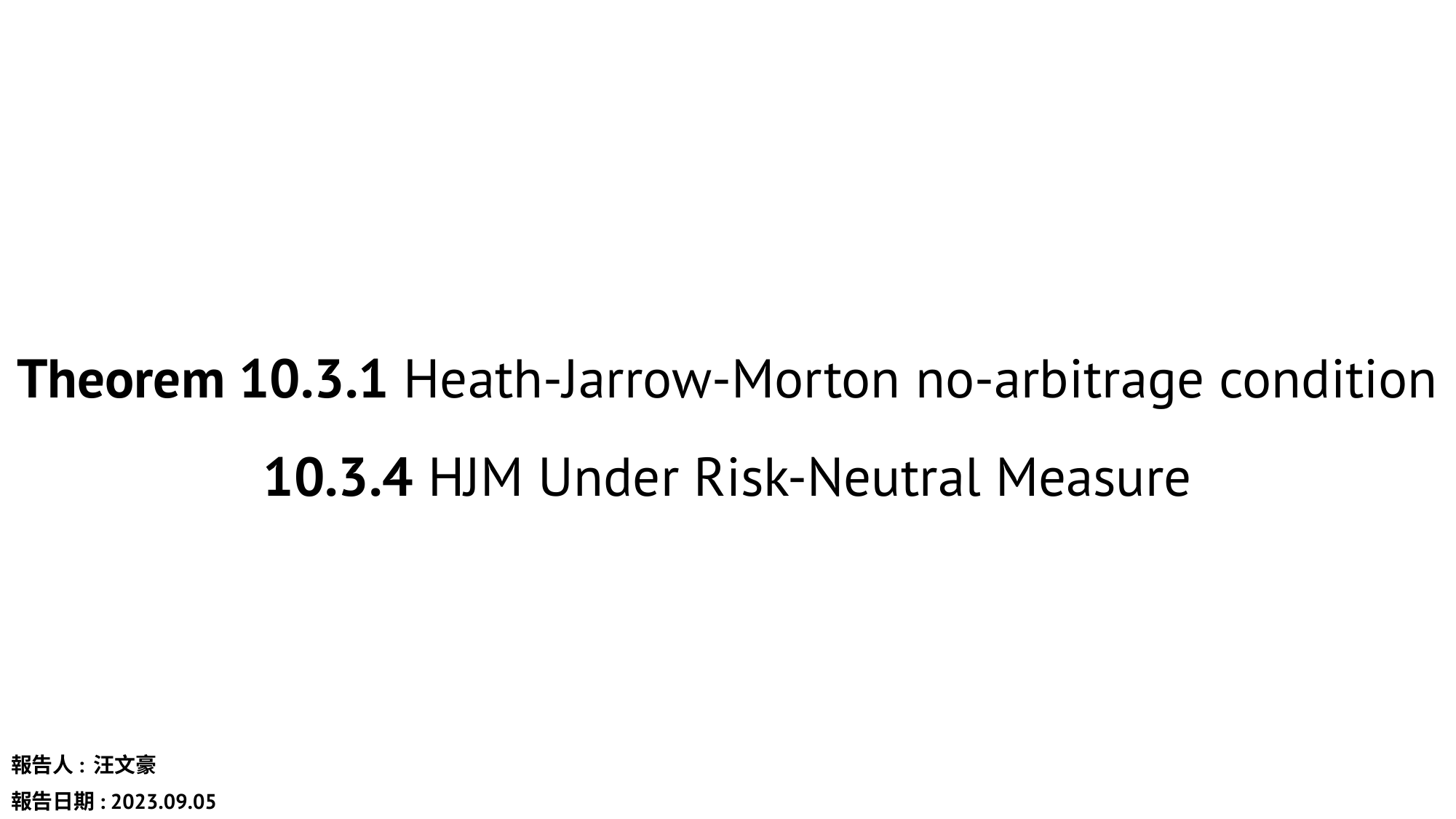

# Theorem 10.3.1 Heath-Jarrow-Morton no-arbitrage condition 10.3.4 HJM Under Risk-Neutral Measure
報告人: 汪文豪
報告日期: 2023.09.05